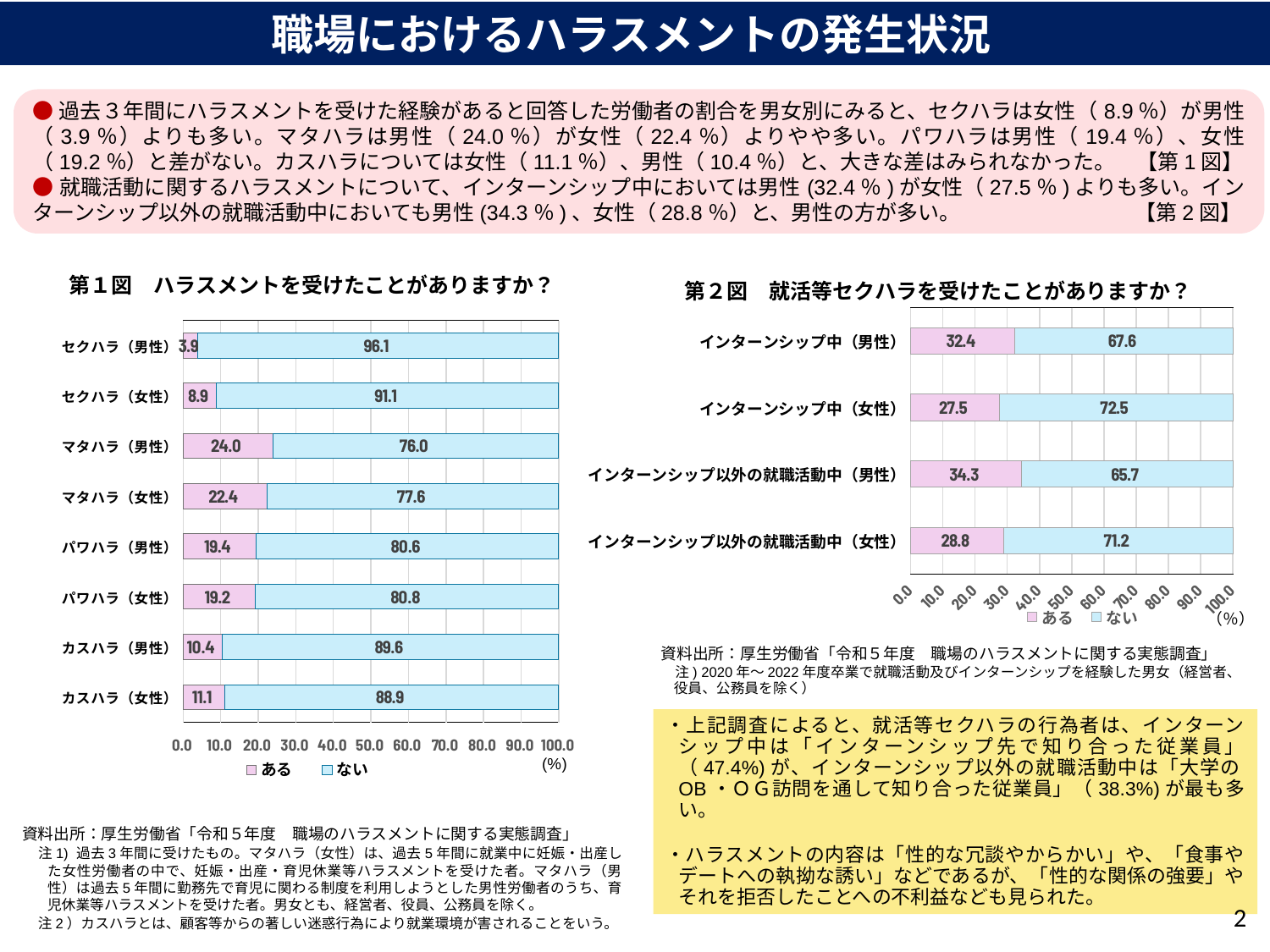

職場におけるハラスメントの発生状況
●過去３年間にハラスメントを受けた経験があると回答した労働者の割合を男女別にみると、セクハラは女性（8.9％）が男性（3.9％）よりも多い。マタハラは男性（24.0％）が女性（22.4％）よりやや多い。パワハラは男性（19.4％）、女性（19.2％）と差がない。カスハラについては女性（11.1％）、男性（10.4％）と、大きな差はみられなかった。　【第1図】
●就職活動に関するハラスメントについて、インターンシップ中においては男性(32.4％)が女性（27.5％)よりも多い。インターンシップ以外の就職活動中においても男性(34.3％)、女性（28.8％）と、男性の方が多い。　　　　　　　　 【第2図】

### Chart

| Category | ある | ない |
|---|---|---|
| インターンシップ以外の就職活動中（女性） | 28.8 | 71.2 |
| インターンシップ以外の就職活動中（男性） | 34.3 | 65.7 |
| インターンシップ中（女性） | 27.5 | 72.5 |
| インターンシップ中（男性） | 32.4 | 67.6 |

### Chart

| Category | ある | ない |
|---|---|---|
| カスハラ（女性） | 11.1 | 88.9 |
| カスハラ（男性） | 10.4 | 89.6 |
| パワハラ（女性） | 19.2 | 80.8 |
| パワハラ（男性） | 19.4 | 80.6 |
| マタハラ（女性） | 22.4 | 77.6 |
| マタハラ（男性） | 24.0 | 76.0 |
| セクハラ（女性） | 8.9 | 91.1 |
| セクハラ（男性） | 3.9 | 96.1 |
第１図　ハラスメントを受けたことがありますか？

（％）
資料出所：厚生労働省「令和５年度　職場のハラスメントに関する実態調査」
　注) 2020年～2022年度卒業で就職活動及びインターンシップを経験した男女（経営者、役員、公務員を除く）
・上記調査によると、就活等セクハラの行為者は、インターンシップ中は「インターンシップ先で知り合った従業員」（47.4%)が、インターンシップ以外の就職活動中は「大学のOB・ＯＧ訪問を通して知り合った従業員」（38.3%)が最も多い。

・ハラスメントの内容は「性的な冗談やからかい」や、「食事やデートへの執拗な誘い」などであるが、「性的な関係の強要」やそれを拒否したことへの不利益なども見られた。
資料出所：厚生労働省「令和５年度　職場のハラスメントに関する実態調査」
　注1) 過去3年間に受けたもの。マタハラ（女性）は、過去5年間に就業中に妊娠・出産した女性労働者の中で、妊娠・出産・育児休業等ハラスメントを受けた者。マタハラ（男性）は過去5年間に勤務先で育児に関わる制度を利用しようとした男性労働者のうち、育児休業等ハラスメントを受けた者。男女とも、経営者、役員、公務員を除く。
　注2）カスハラとは、顧客等からの著しい迷惑行為により就業環境が害されることをいう。
2